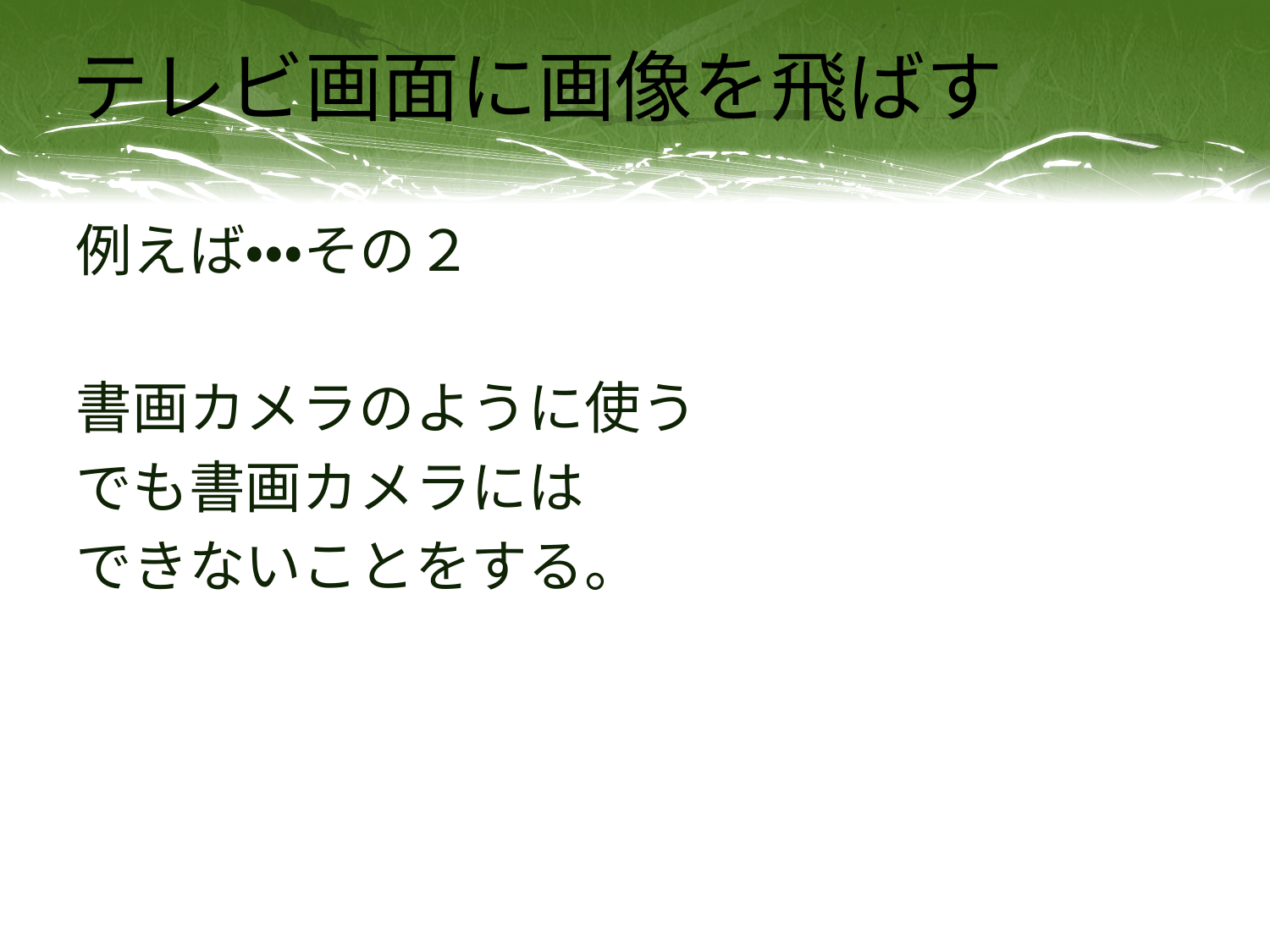

# テレビ画面に画像を飛ばす
例えば・・・その２

書画カメラのように使う
でも書画カメラには
できないことをする。